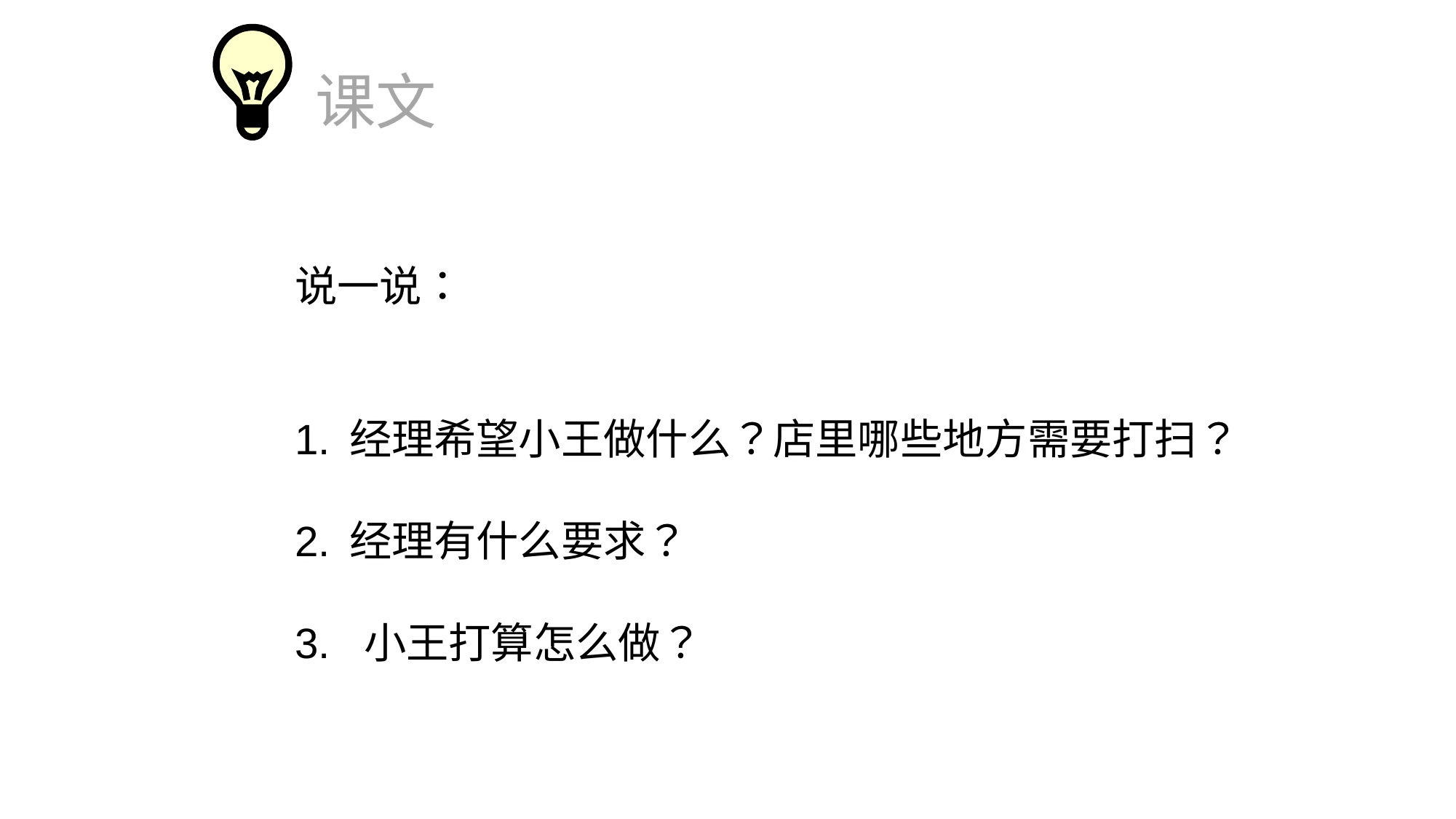

课文
说一说：

经理希望小王做什么？店里哪些地方需要打扫？

经理有什么要求？

3.  小王打算怎么做？